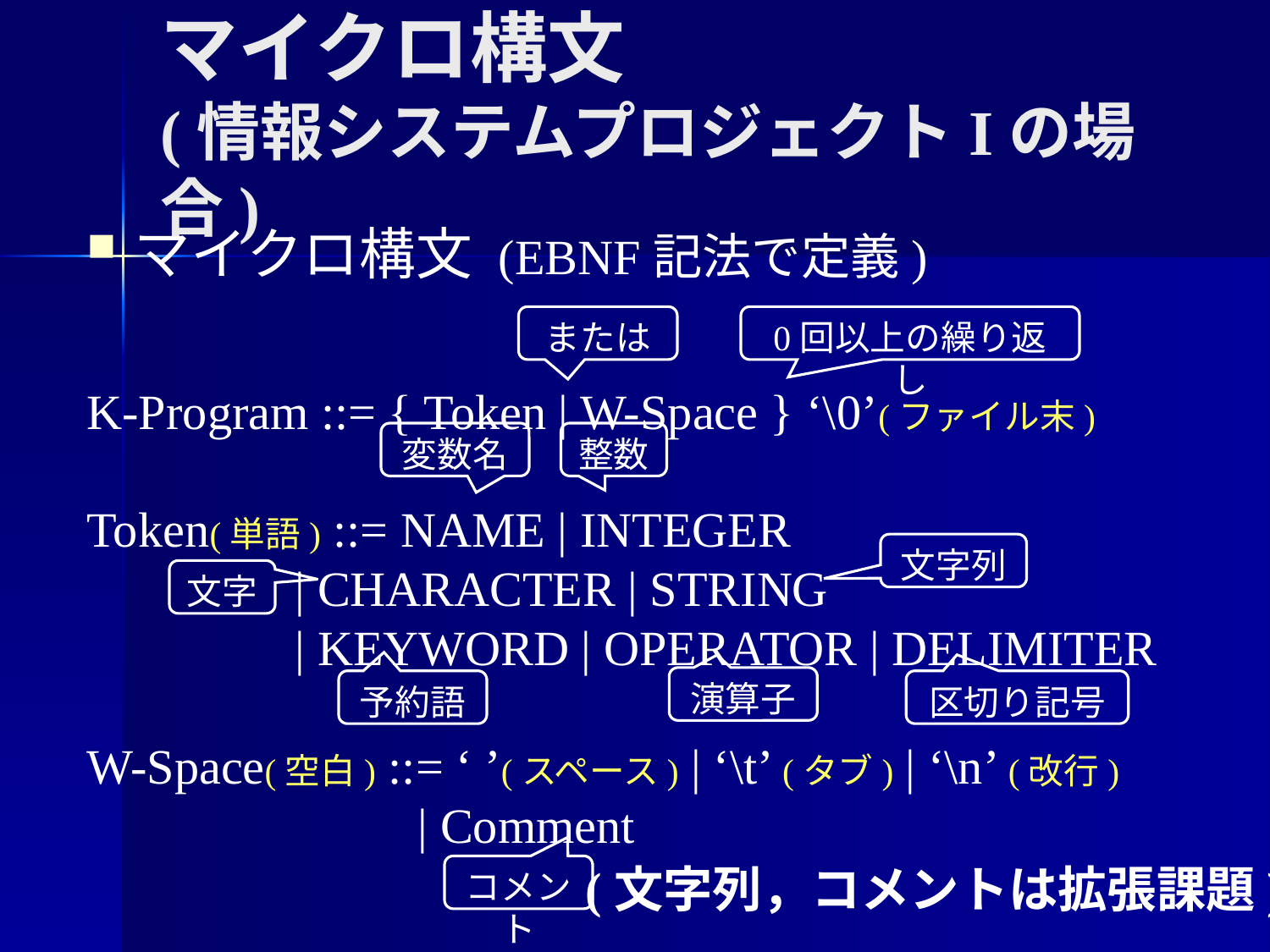

# マイクロ構文 (情報システムプロジェクトIの場合)
マイクロ構文 (EBNF記法で定義)

K-Program ::= { Token | W-Space } ‘\0’(ファイル末)

Token(単語) ::= NAME | INTEGER
                 | CHARACTER | STRING
                 | KEYWORD | OPERATOR | DELIMITER

W-Space(空白) ::= ‘ ’(スペース) | ‘\t’ (タブ) | ‘\n’ (改行)
                           | Comment
または
0回以上の繰り返し
変数名
整数
文字列
文字
演算子
予約語
区切り記号
(文字列，コメントは拡張課題)
コメント